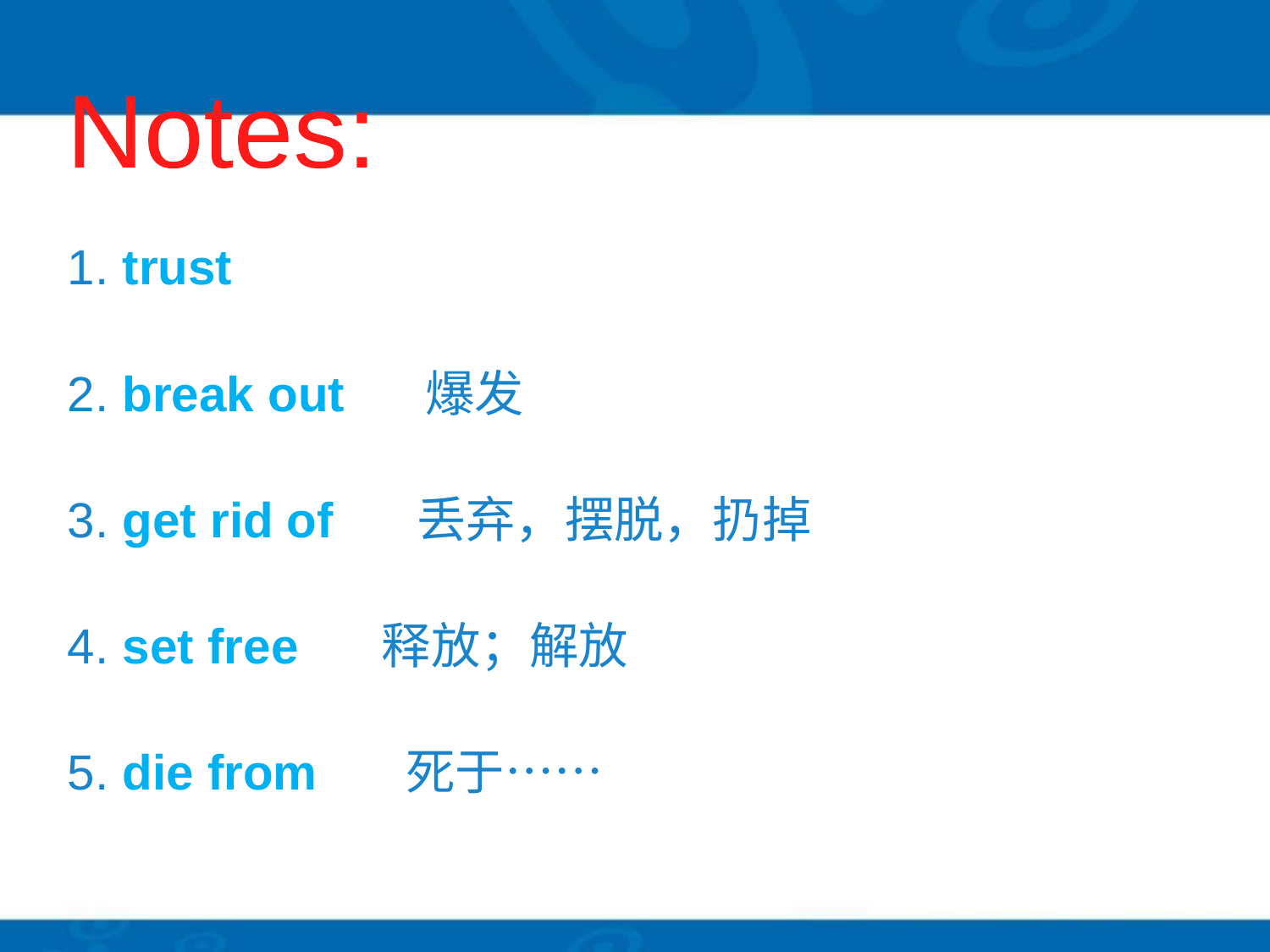

Notes:
1. trust   v.﹠n.    信任，信赖，相信

2. break out     爆发

3. get rid of　  丢弃，摆脱，扔掉

4. set free　  释放；解放

5. die from  　死于……